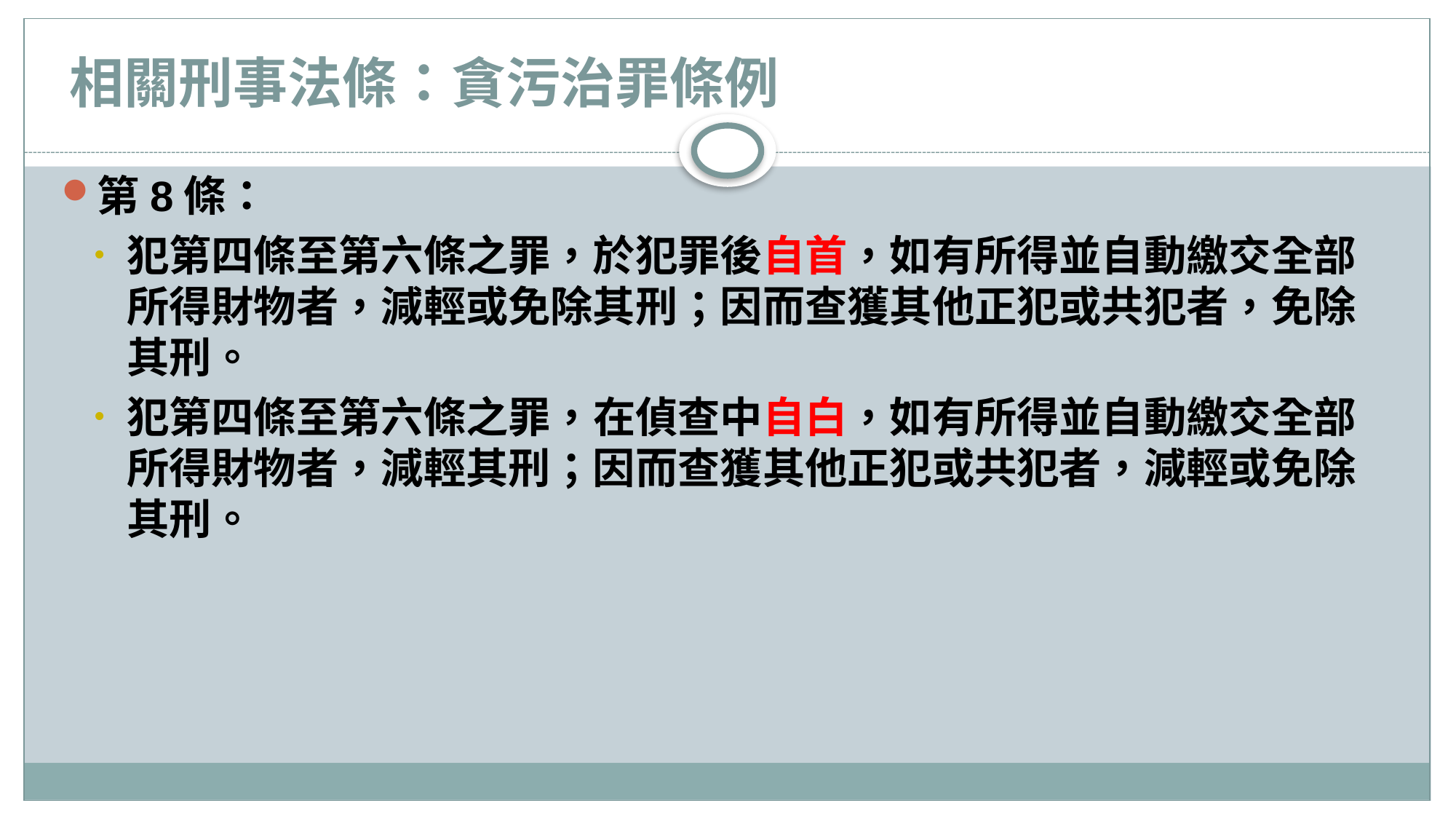

# 相關刑事法條：貪污治罪條例
第8條：
犯第四條至第六條之罪，於犯罪後自首，如有所得並自動繳交全部所得財物者，減輕或免除其刑；因而查獲其他正犯或共犯者，免除其刑。
犯第四條至第六條之罪，在偵查中自白，如有所得並自動繳交全部所得財物者，減輕其刑；因而查獲其他正犯或共犯者，減輕或免除其刑。